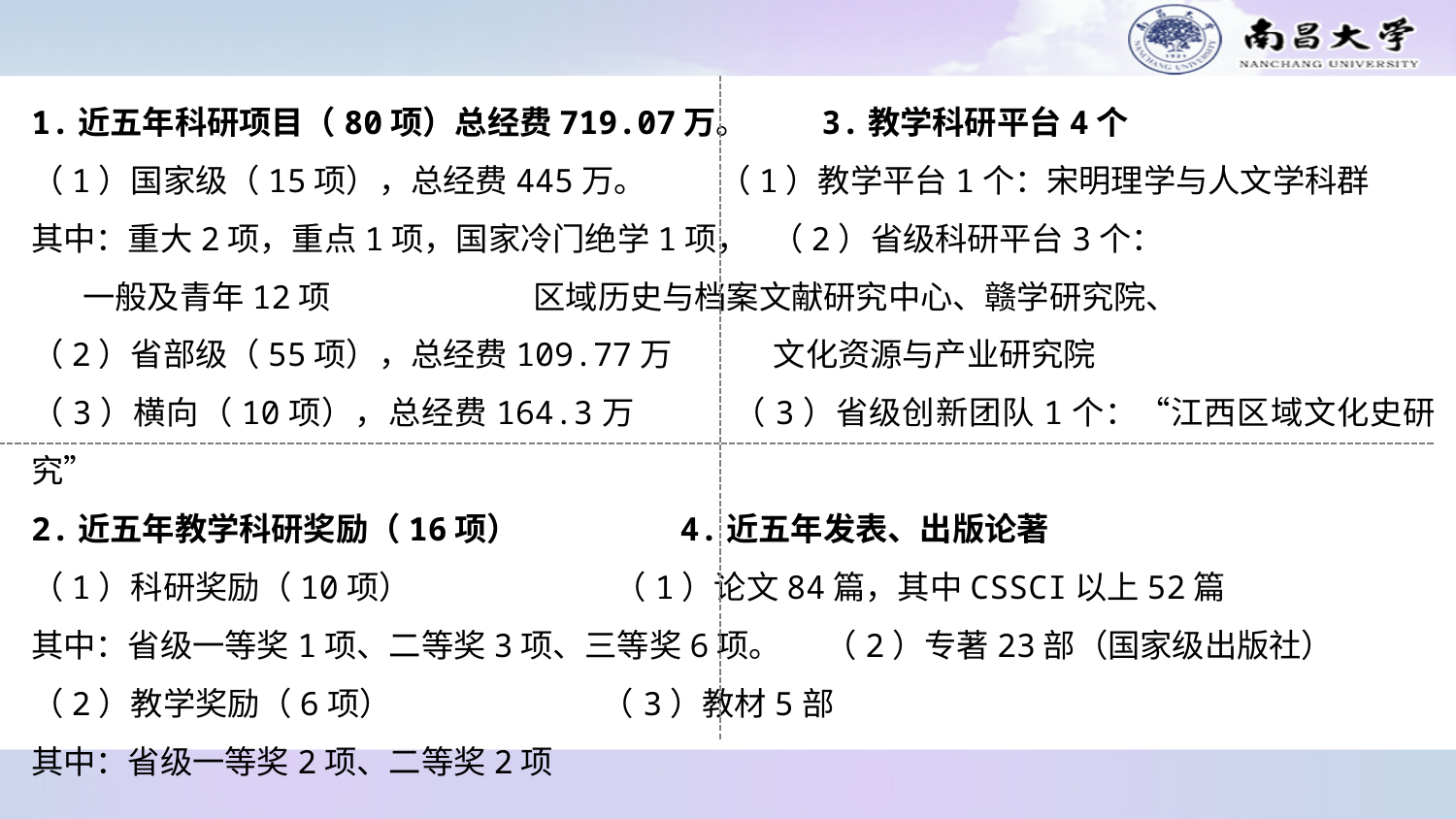

1.近五年科研项目（80项）总经费719.07万。         3.教学科研平台4个
（1）国家级（15项），总经费445万。          （1）教学平台1个：宋明理学与人文学科群
其中：重大2项，重点1项，国家冷门绝学1项，   （2）省级科研平台3个：
      一般及青年12项                            区域历史与档案文献研究中心、赣学研究院、
（2）省部级（55项），总经费109.77万              文化资源与产业研究院
（3）横向（10项），总经费164.3万            （3）省级创新团队1个：“江西区域文化史研究”
2.近五年教学科研奖励（16项）                     4.近五年发表、出版论著
（1）科研奖励（10项）                            （1）论文84篇，其中CSSCI以上52篇
其中：省级一等奖1项、二等奖3项、三等奖6项。      （2）专著23部（国家级出版社）
（2）教学奖励（6项）                             （3）教材5部
其中：省级一等奖2项、二等奖2项